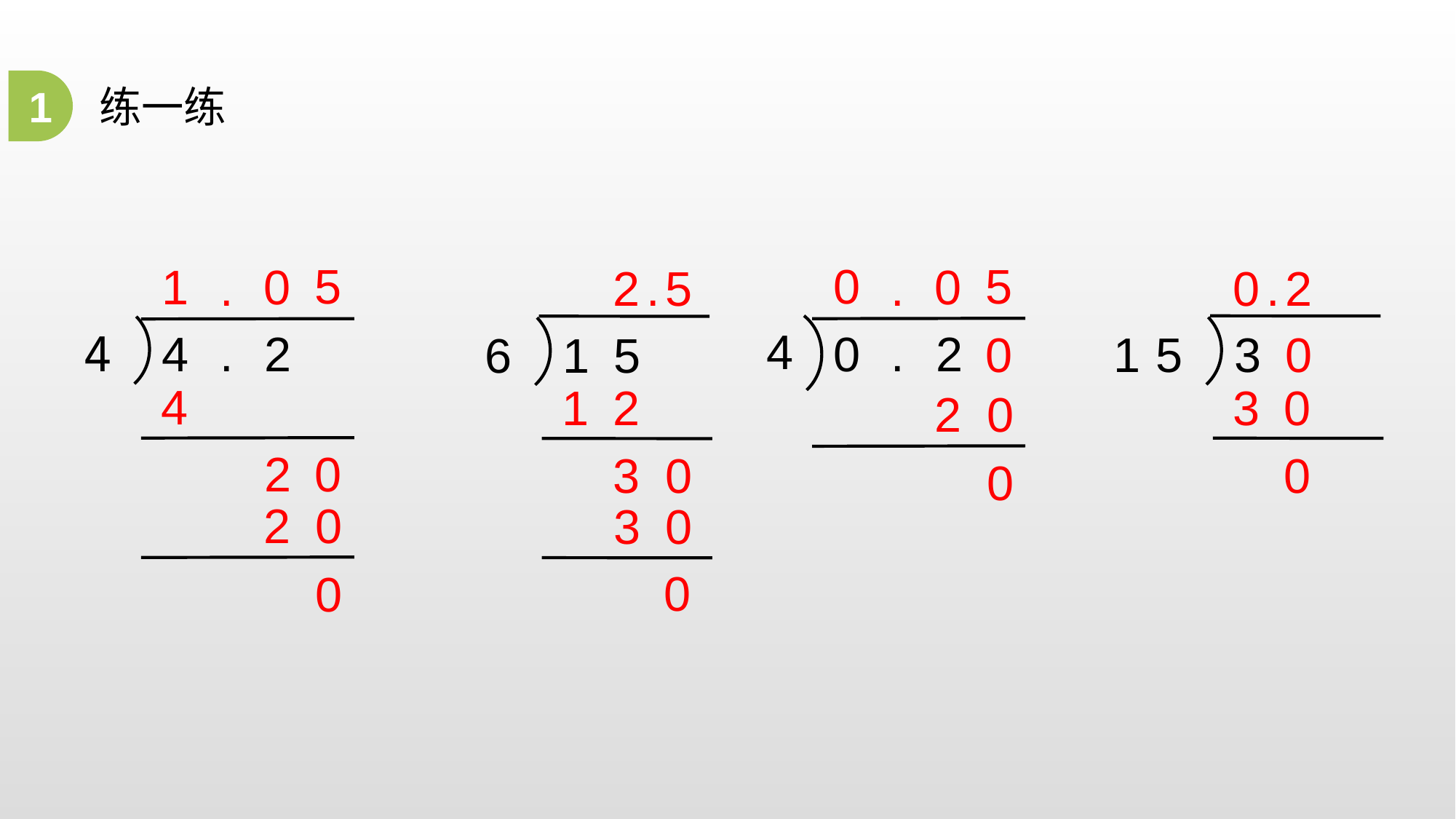

1
练一练
5
0
0
.
0
.
2

1
5
3
0
.
2
0
0
3
0
2
0
0
0

4
5
1
0
.
2
.
5

6
1
5
4
4
.
2
4
1
2
2
0
3
0
2
0
3
0
0
0